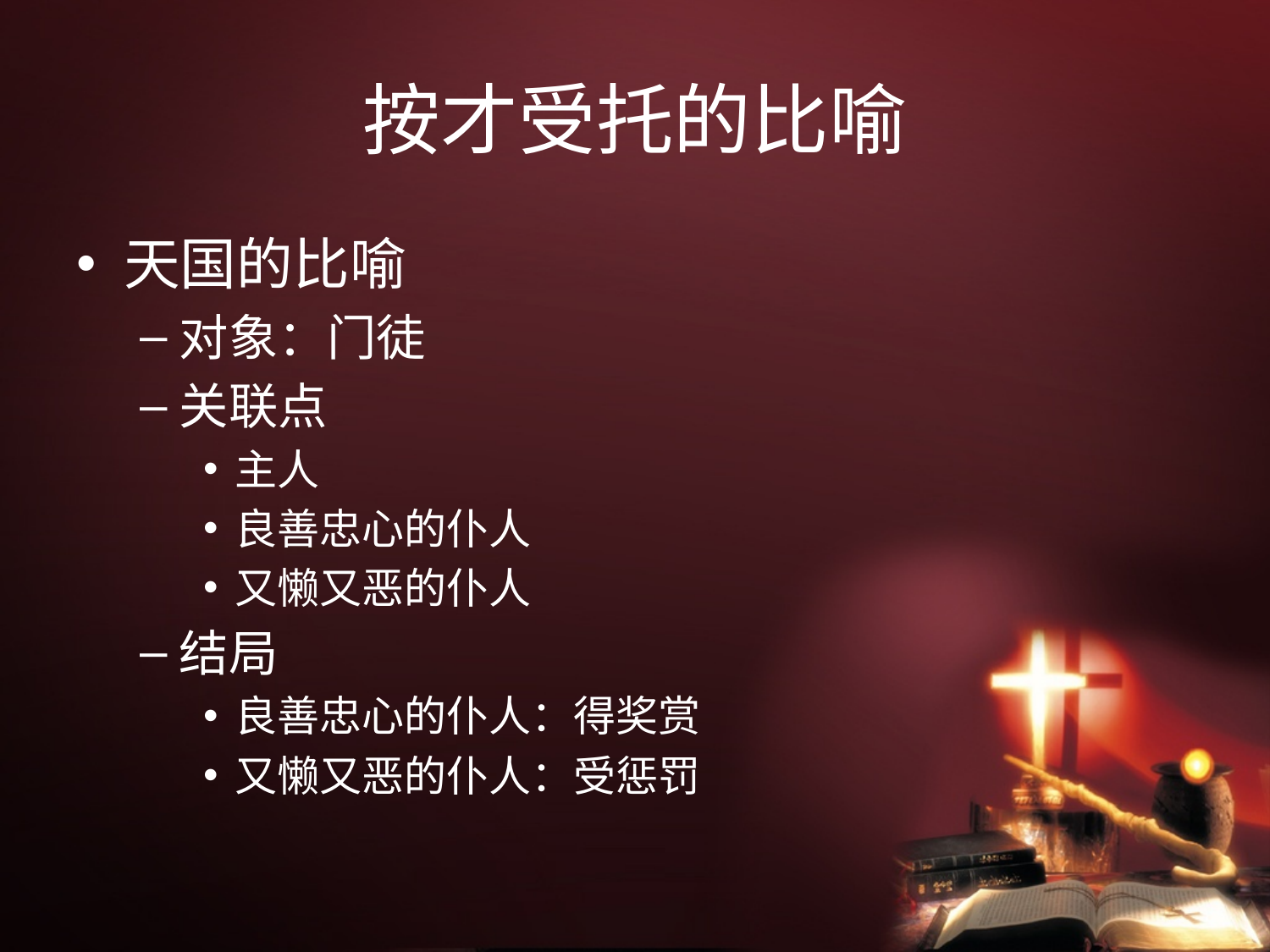

# 按才受托的比喻
天国的比喻
对象：门徒
关联点
主人
良善忠心的仆人
又懒又恶的仆人
结局
良善忠心的仆人：得奖赏
又懒又恶的仆人：受惩罚